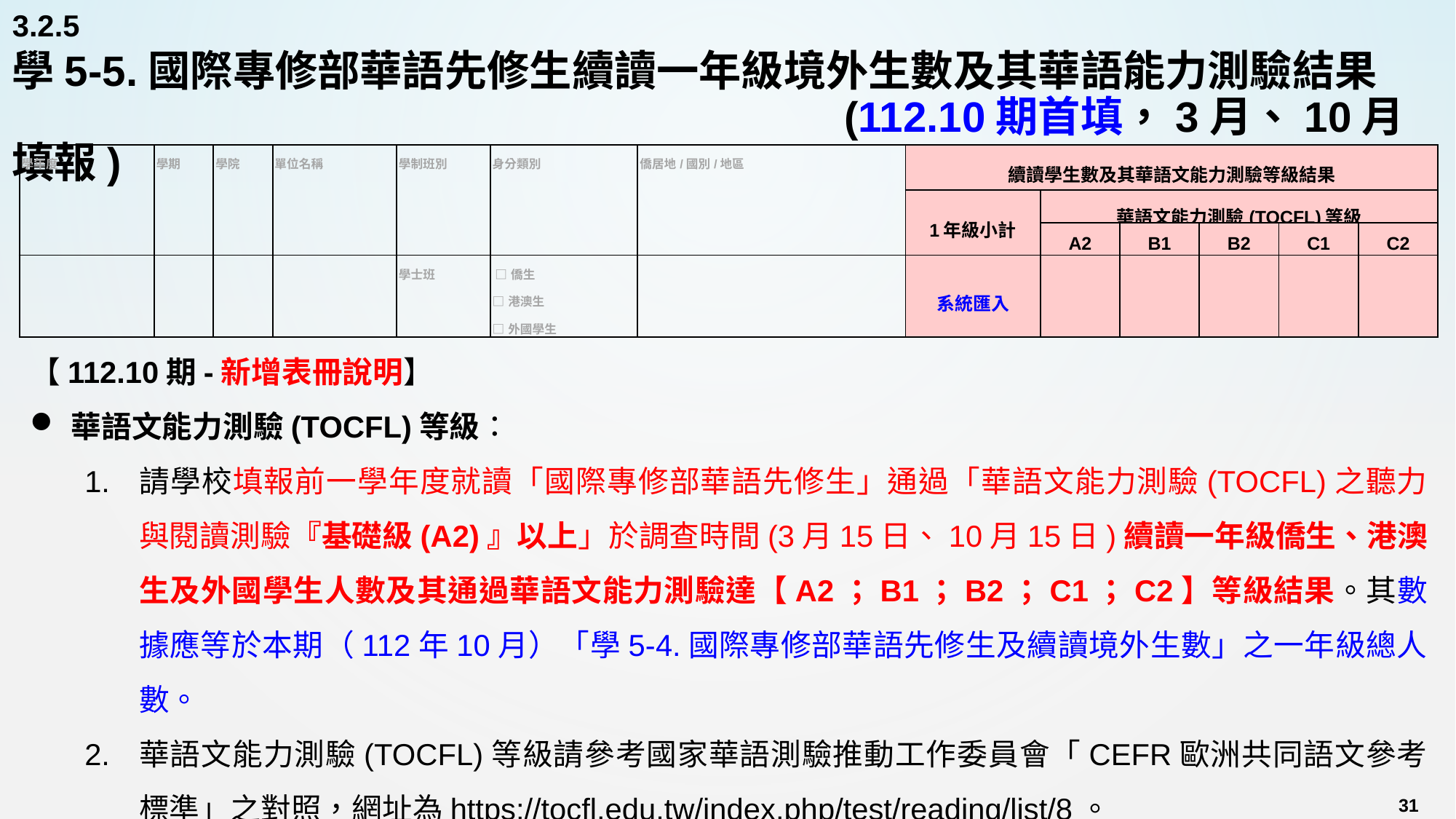

3.2.5
# 學5-5.國際專修部華語先修生續讀一年級境外生數及其華語能力測驗結果 (112.10期首填，3月、10月填報)
| 學年度 | 學期 | 學院 | 單位名稱 | 學制班別 | 身分類別 | 僑居地/國別/地區 | 續讀學生數及其華語文能力測驗等級結果 |  |  |  |  |  |
| --- | --- | --- | --- | --- | --- | --- | --- | --- | --- | --- | --- | --- |
|  |  |  |  |  |  |  | 1年級小計 | 華語文能力測驗(TOCFL)等級 |  |  |  |  |
|  |  |  |  |  |  |  |  | A2 | B1 | B2 | C1 | C2 |
|  |  |  |  | 學士班 | □僑生 □港澳生 □外國學生 |  | 系統匯入 |  |  |  |  |  |
【112.10期-新增表冊說明】
華語文能力測驗(TOCFL)等級：
請學校填報前一學年度就讀「國際專修部華語先修生」通過「華語文能力測驗(TOCFL)之聽力與閱讀測驗『基礎級(A2)』以上」於調查時間(3月15日、10月15日)續讀一年級僑生、港澳生及外國學生人數及其通過華語文能力測驗達【A2；B1；B2；C1；C2】等級結果。其數據應等於本期（112年10月）「學5-4.國際專修部華語先修生及續讀境外生數」之一年級總人數。
華語文能力測驗(TOCFL)等級請參考國家華語測驗推動工作委員會「CEFR歐洲共同語文參考標準」之對照，網址為https://tocfl.edu.tw/index.php/test/reading/list/8。